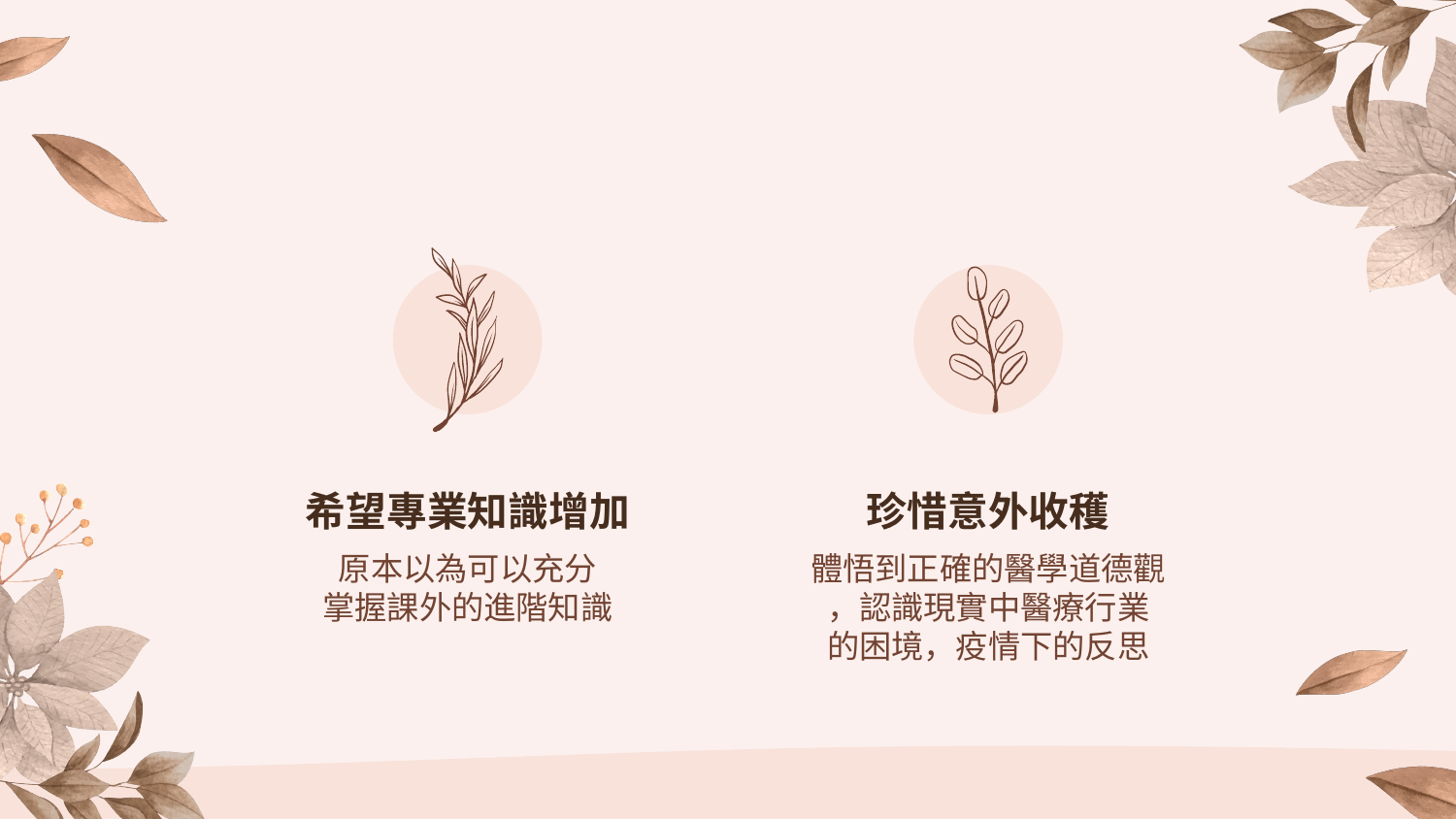

希望專業知識增加
珍惜意外收穫
原本以為可以充分
掌握課外的進階知識
體悟到正確的醫學道德觀
，認識現實中醫療行業
的困境，疫情下的反思